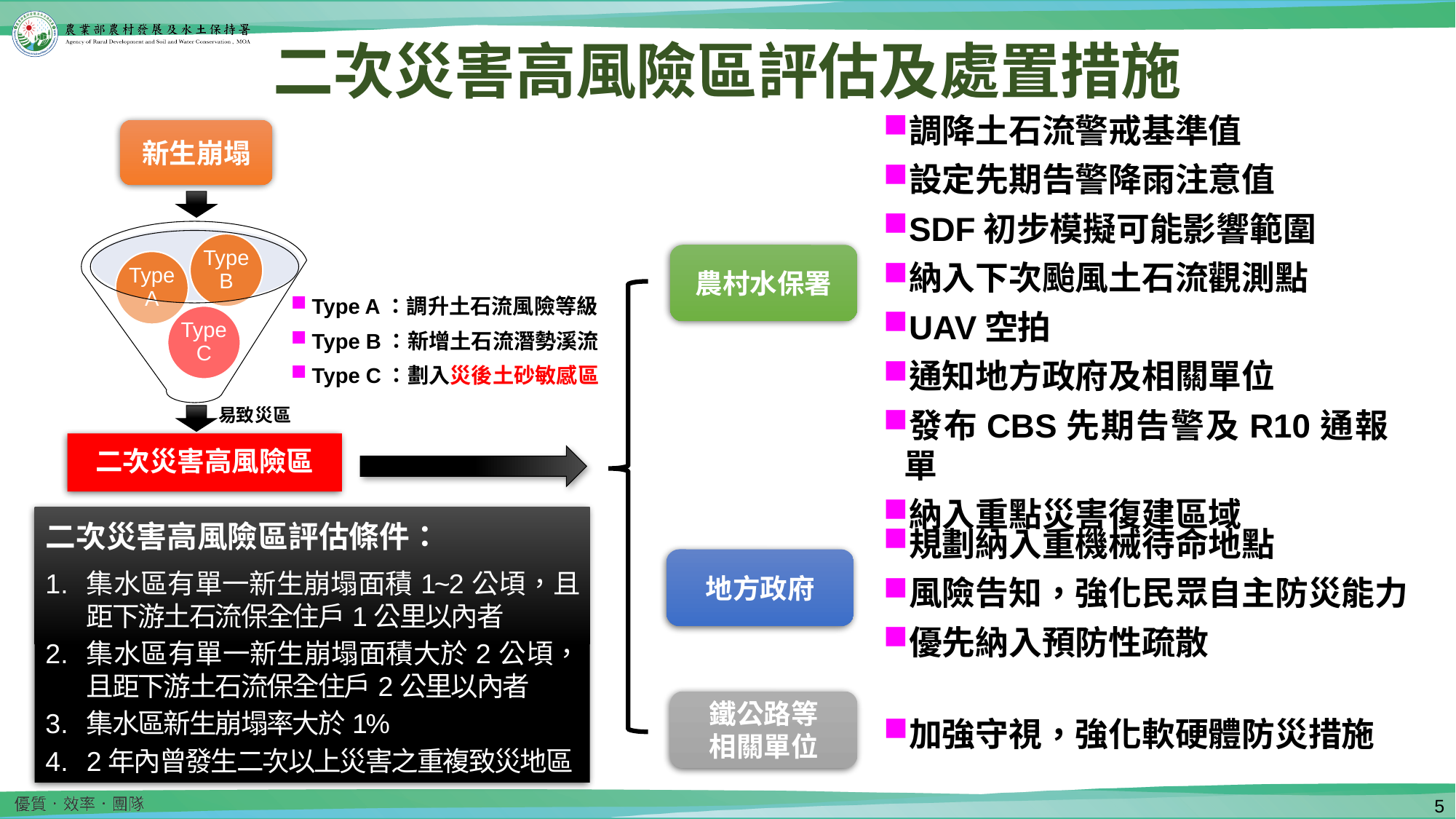

二次災害高風險區評估及處置措施
調降土石流警戒基準值
設定先期告警降雨注意值
SDF初步模擬可能影響範圍
納入下次颱風土石流觀測點
UAV空拍
通知地方政府及相關單位
發布CBS先期告警及R10通報單
納入重點災害復建區域
新生崩塌

二次災害高風險區
Type C
Type A
Type B
農村水保署

Type A：調升土石流風險等級
Type B：新增土石流潛勢溪流
Type C：劃入災後土砂敏感區

易致災區
二次災害高風險區評估條件：
集水區有單一新生崩塌面積1~2公頃，且距下游土石流保全住戶1公里以內者
集水區有單一新生崩塌面積大於2公頃，且距下游土石流保全住戶2公里以內者
集水區新生崩塌率大於1%
2年內曾發生二次以上災害之重複致災地區
規劃納入重機械待命地點
風險告知，強化民眾自主防災能力
優先納入預防性疏散
地方政府
鐵公路等
相關單位
加強守視，強化軟硬體防災措施
5